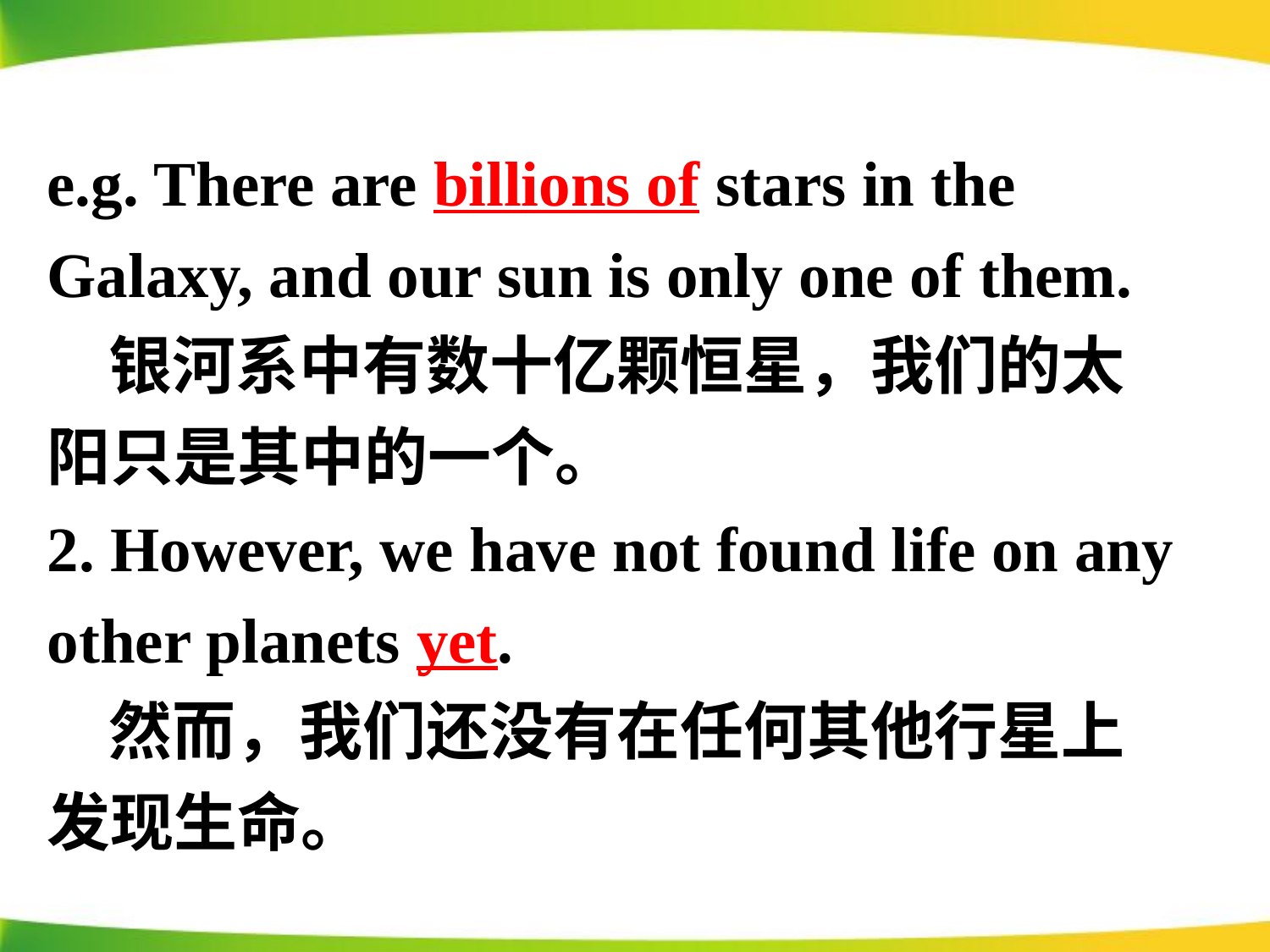

e.g. There are billions of stars in the 	Galaxy, and our sun is only one of them.
	银河系中有数十亿颗恒星，我们的太	阳只是其中的一个。
2. However, we have not found life on any 	other planets yet.
	然而，我们还没有在任何其他行星上	发现生命。